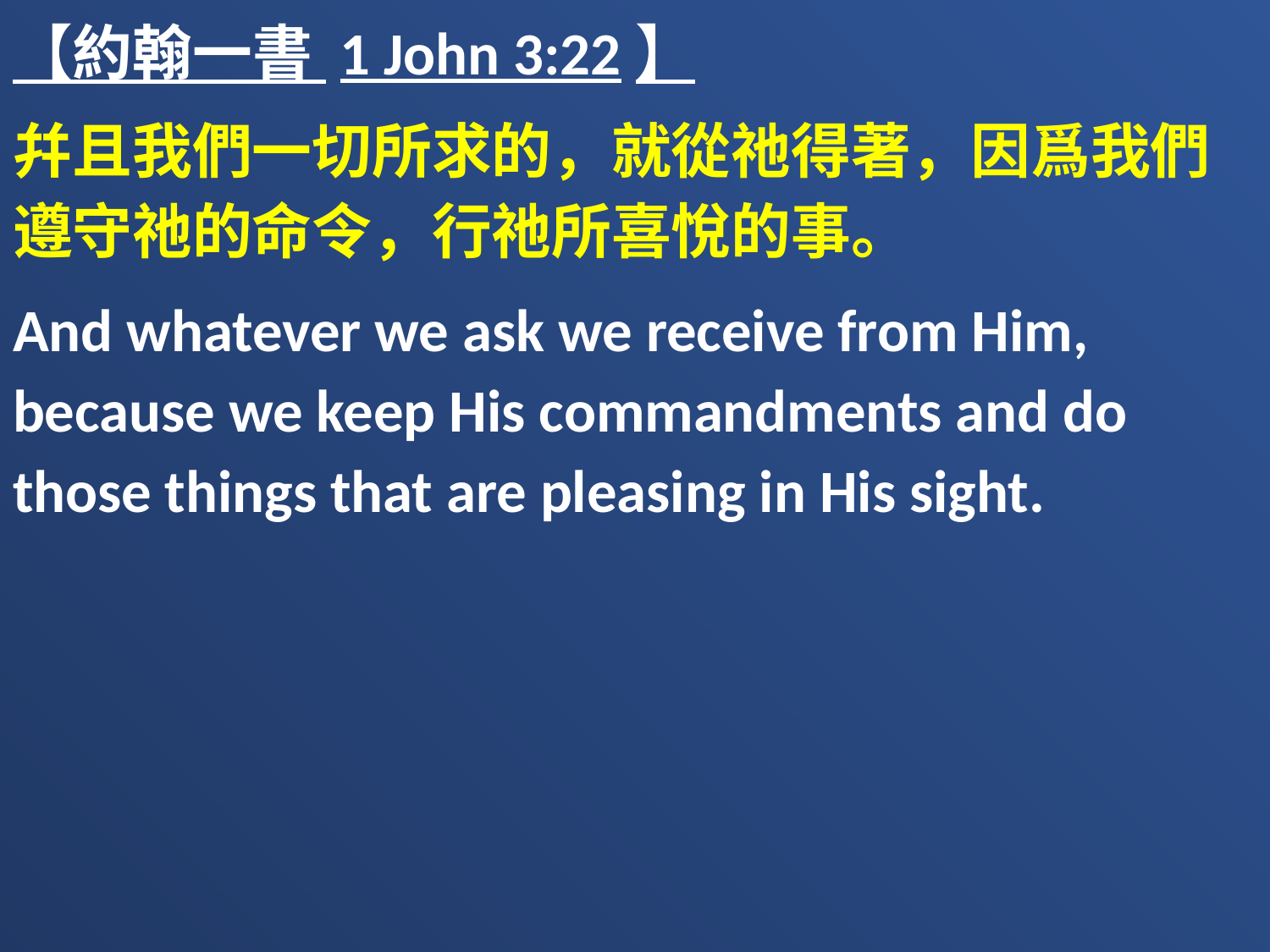

【約翰一書 1 John 3:22】
幷且我們一切所求的，就從祂得著，因爲我們遵守祂的命令，行祂所喜悅的事。
And whatever we ask we receive from Him, because we keep His commandments and do those things that are pleasing in His sight.